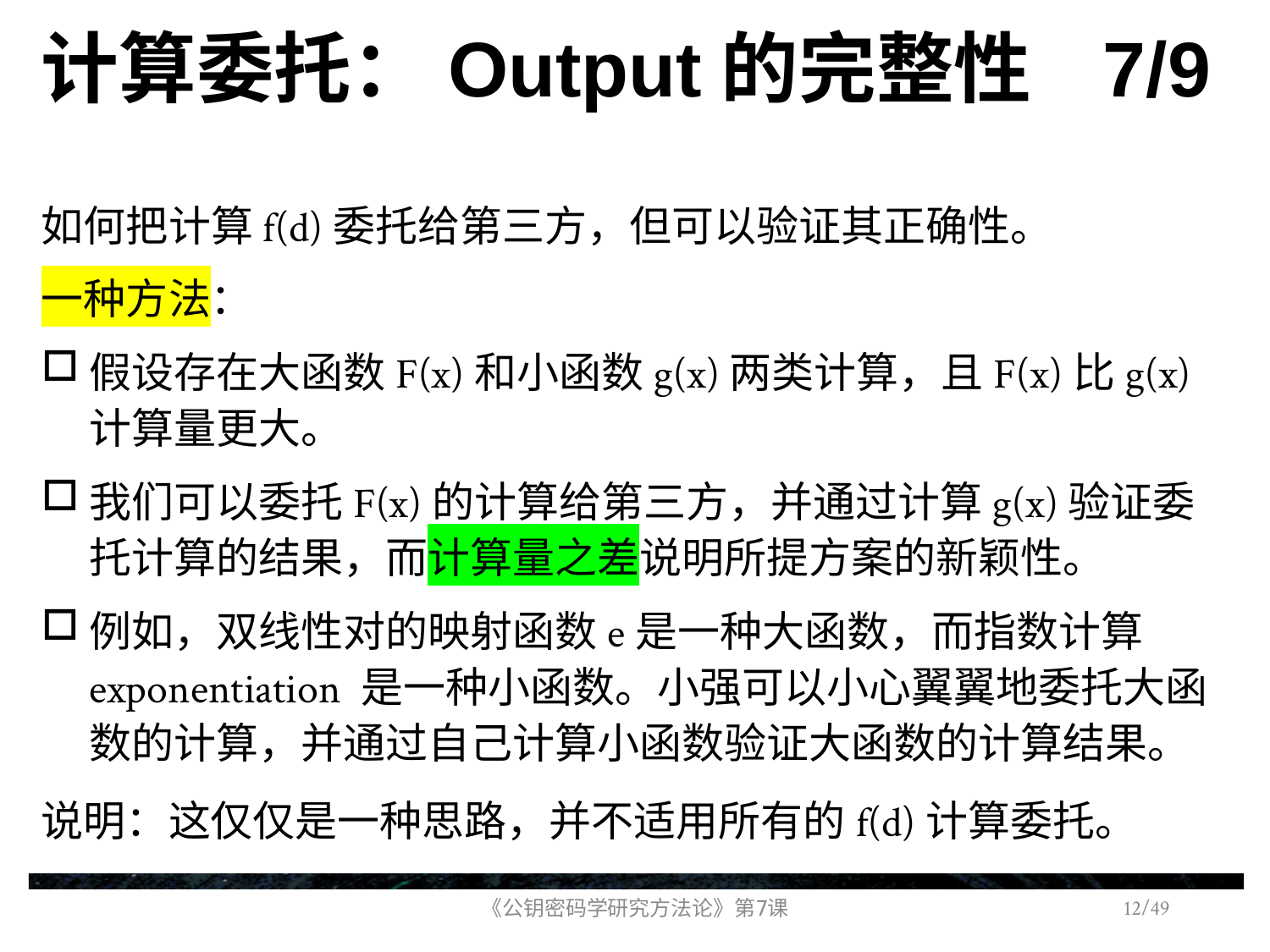

# 计算委托：Output的完整性   7/9
如何把计算f(d)委托给第三方，但可以验证其正确性。
一种方法：
假设存在大函数F(x)和小函数g(x)两类计算，且F(x)比g(x)计算量更大。
我们可以委托F(x)的计算给第三方，并通过计算g(x)验证委托计算的结果，而计算量之差说明所提方案的新颖性。
例如，双线性对的映射函数e是一种大函数，而指数计算exponentiation 是一种小函数。小强可以小心翼翼地委托大函数的计算，并通过自己计算小函数验证大函数的计算结果。
说明：这仅仅是一种思路，并不适用所有的f(d)计算委托。

《公钥密码学研究方法论》第7课
12/49